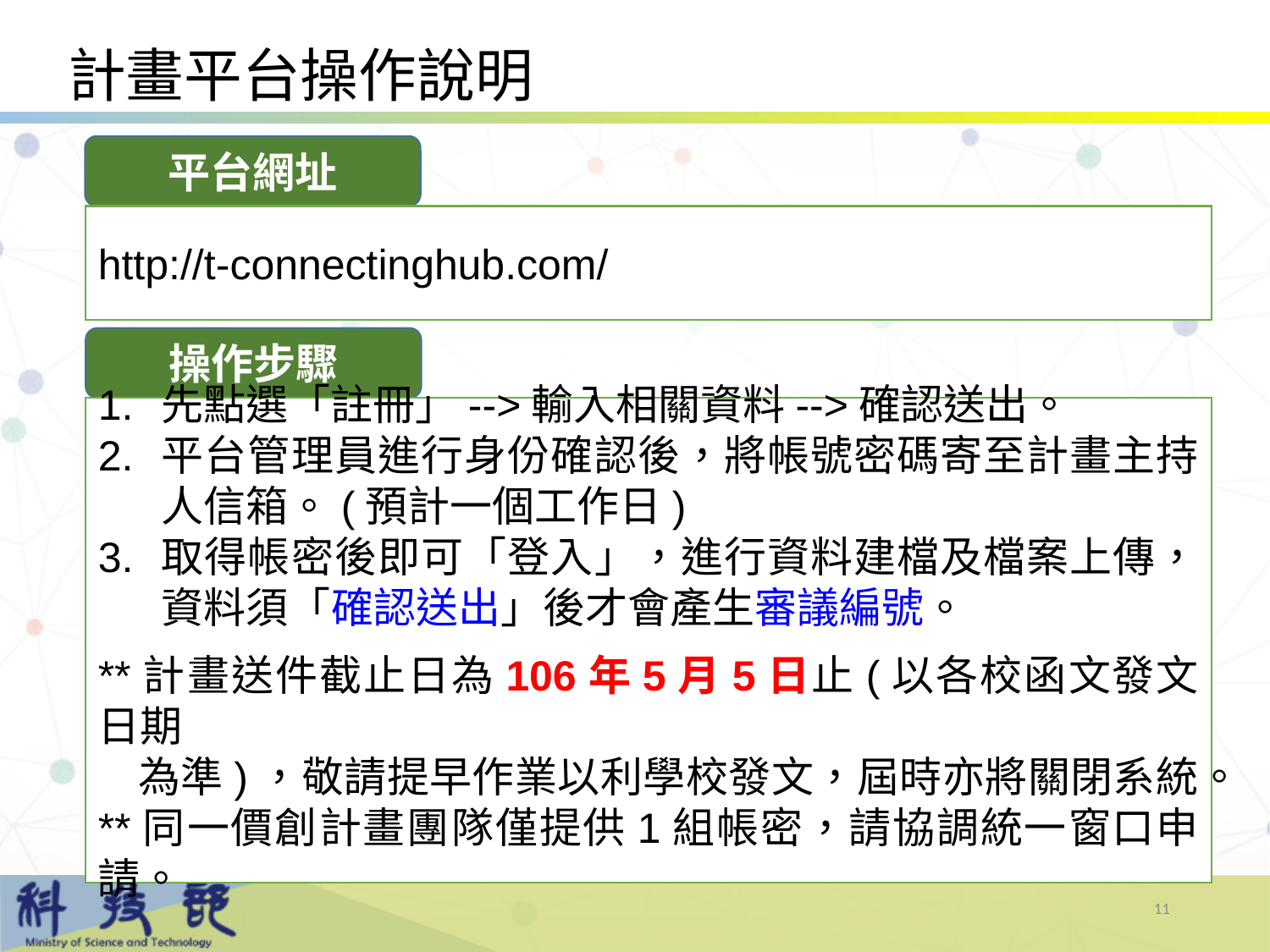

# 計畫平台操作說明
平台網址
http://t-connectinghub.com/
操作步驟
先點選「註冊」-->輸入相關資料-->確認送出。
平台管理員進行身份確認後，將帳號密碼寄至計畫主持人信箱。(預計一個工作日)
取得帳密後即可「登入」，進行資料建檔及檔案上傳，資料須「確認送出」後才會產生審議編號。

**計畫送件截止日為106年5月5日止(以各校函文發文日期
   為準)，敬請提早作業以利學校發文，屆時亦將關閉系統。
**同一價創計畫團隊僅提供1組帳密，請協調統一窗口申請。
11